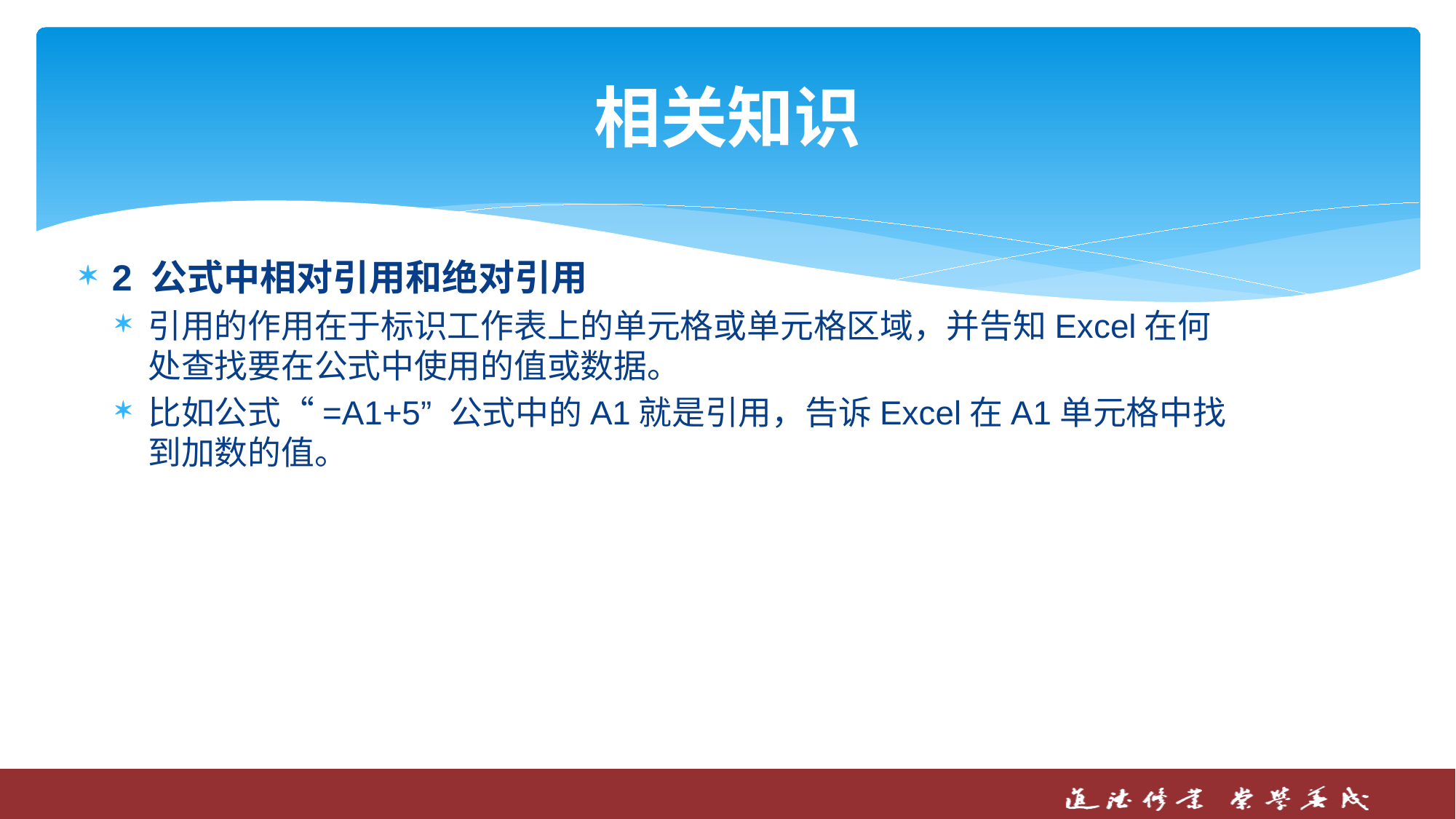

# 相关知识
2 公式中相对引用和绝对引用
引用的作用在于标识工作表上的单元格或单元格区域，并告知Excel在何处查找要在公式中使用的值或数据。
比如公式“=A1+5” 公式中的A1就是引用，告诉Excel在A1单元格中找到加数的值。